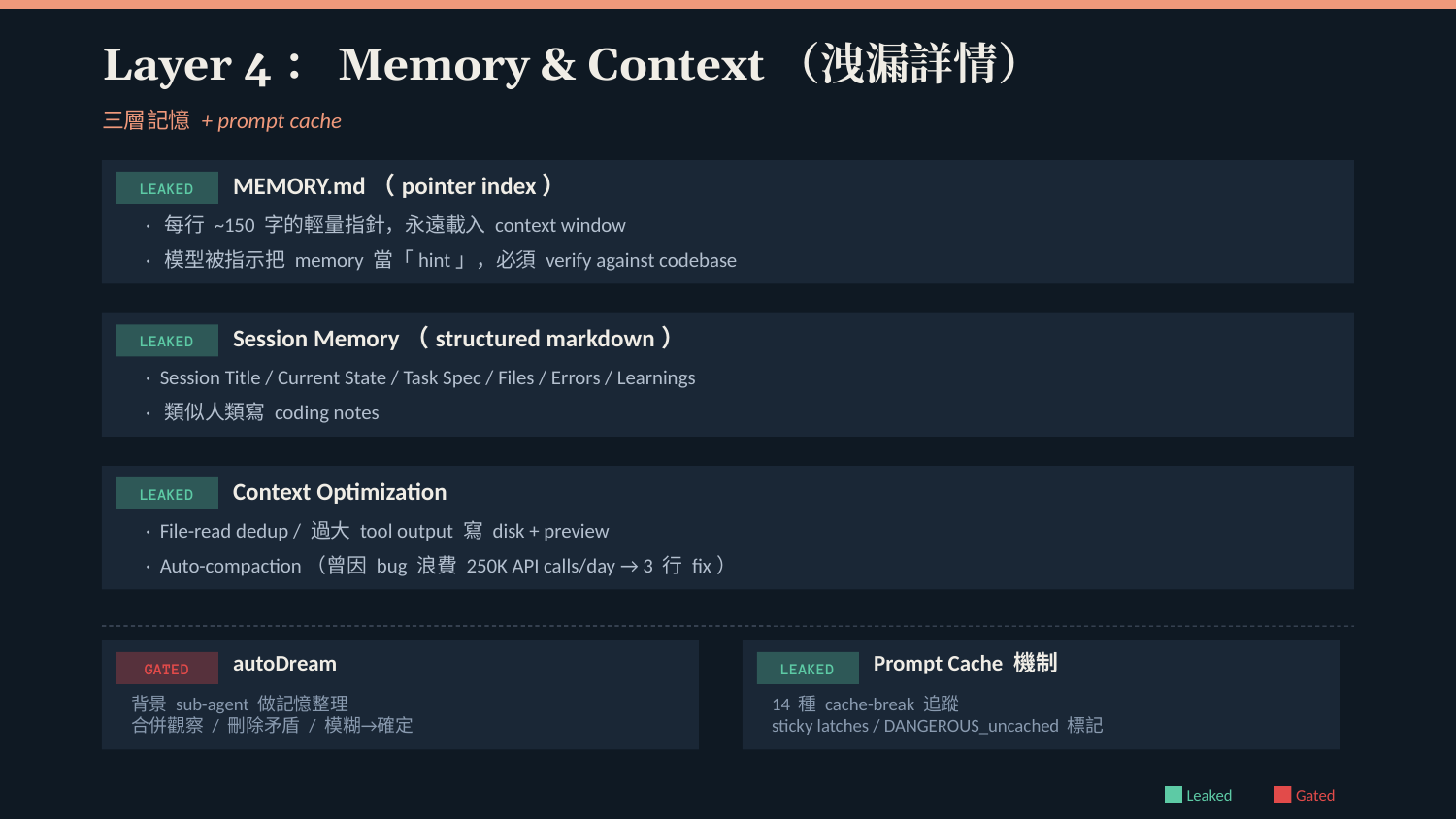

Layer 4：Memory & Context（洩漏詳情）
三層記憶 + prompt cache

MEMORY.md（pointer index）

LEAKED
·  每行 ~150 字的輕量指針，永遠載入 context window
·  模型被指示把 memory 當「hint」，必須 verify against codebase

Session Memory（structured markdown）

LEAKED
·  Session Title / Current State / Task Spec / Files / Errors / Learnings
·  類似人類寫 coding notes

Context Optimization

LEAKED
·  File-read dedup / 過大 tool output 寫 disk + preview
·  Auto-compaction（曾因 bug 浪費 250K API calls/day → 3 行 fix）

autoDream
Prompt Cache 機制

GATED

LEAKED
背景 sub-agent 做記憶整理
合併觀察 / 刪除矛盾 / 模糊→確定
14 種 cache-break 追蹤
sticky latches / DANGEROUS_uncached 標記
Leaked
Gated